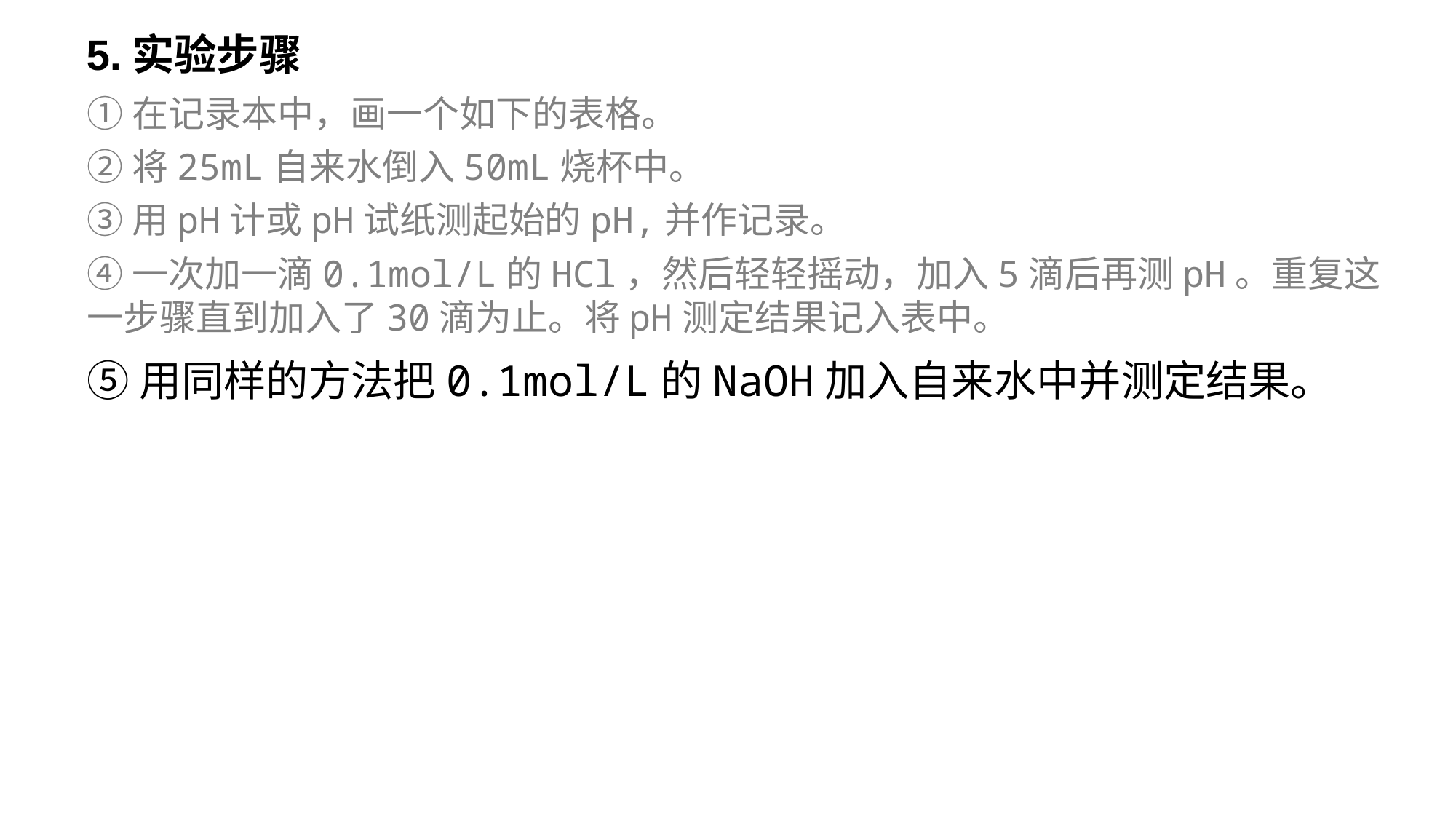

【探究·实践】模拟生物体维持pH的稳定
5.实验步骤
①在记录本中，画一个如下的表格。
②将25mL自来水倒入50mL烧杯中。
③用pH计或pH试纸测起始的pH,并作记录。
④一次加一滴0.1mol/L的HCl，然后轻轻摇动，加入5滴后再测pH。重复这一步骤直到加入了30滴为止。将pH测定结果记入表中。
⑤用同样的方法把0.1mol/L的NaOH加入自来水中并测定结果。